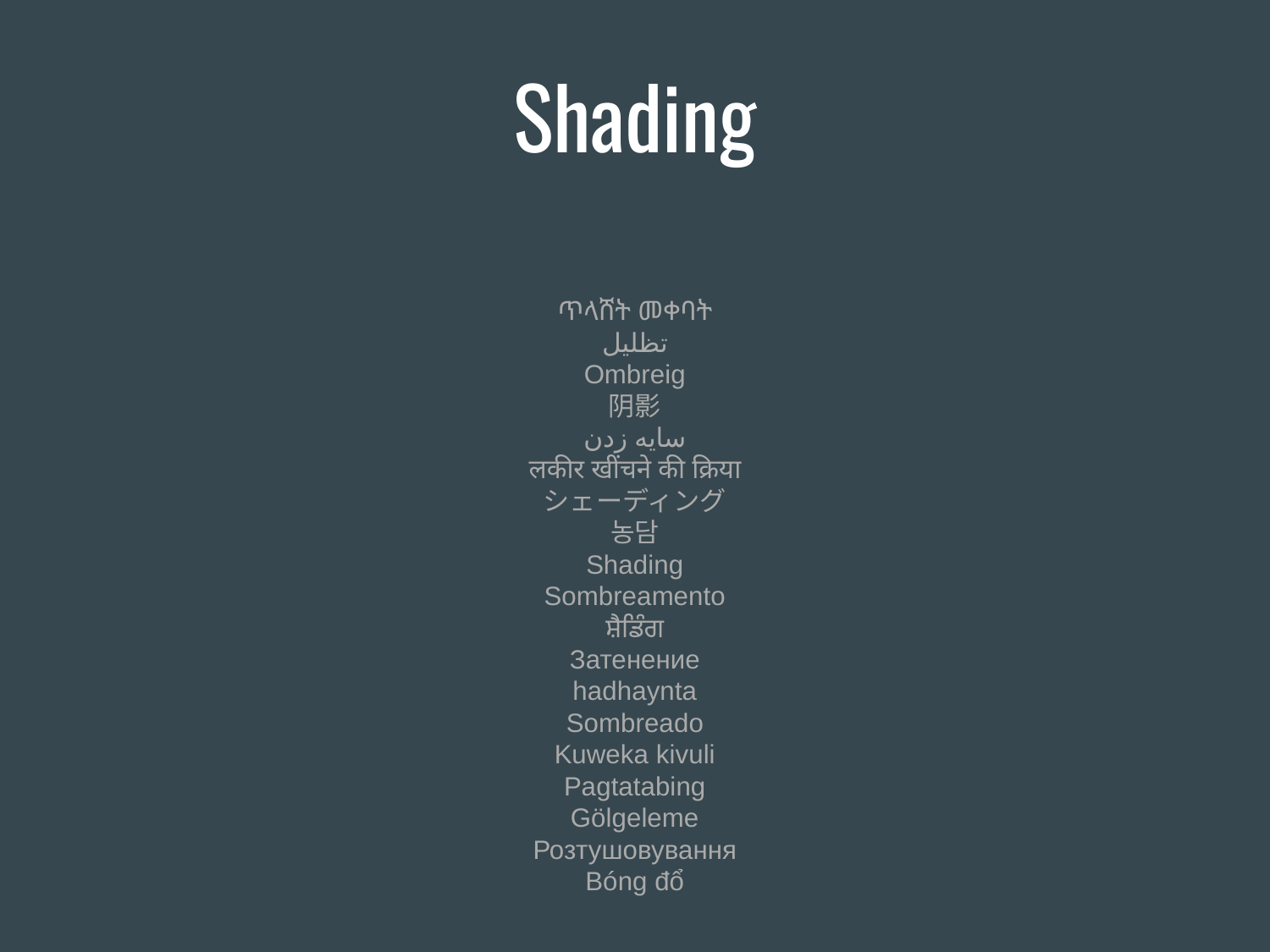

Shading
ጥላሸት መቀባት
تظليل
Ombreig
阴影
سایه زدن
लकीर खींचने की क्रिया
シェーディング
농담
Shading
Sombreamento
ਸ਼ੈਡਿੰਗ
Затенение
hadhaynta
Sombreado
Kuweka kivuli
Pagtatabing
Gölgeleme
Розтушовування
Bóng đổ